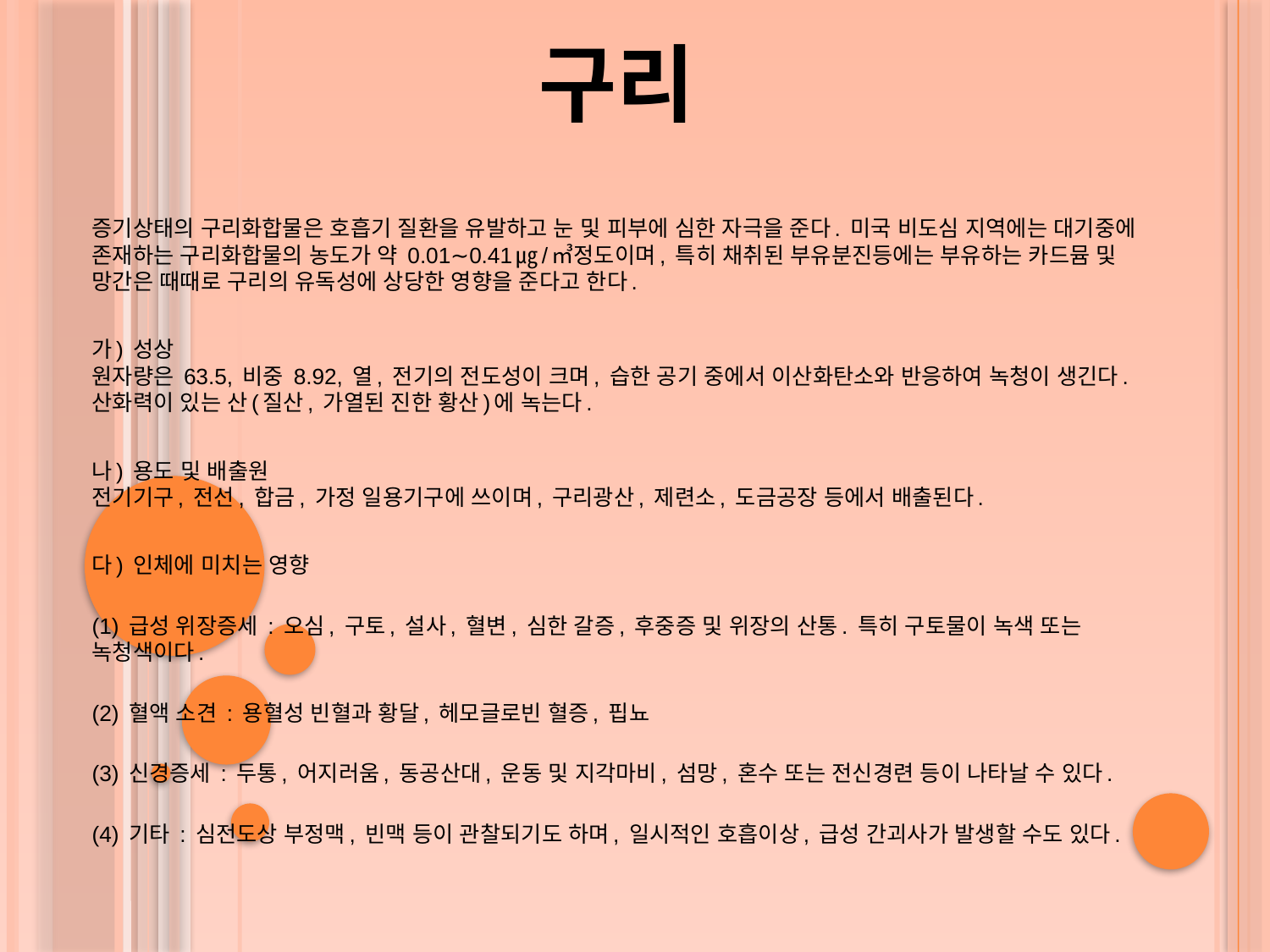

# 구리
증기상태의 구리화합물은 호흡기 질환을 유발하고 눈 및 피부에 심한 자극을 준다. 미국 비도심 지역에는 대기중에 존재하는 구리화합물의 농도가 약 0.01∼0.41㎍/㎥정도이며, 특히 채취된 부유분진등에는 부유하는 카드뮴 및 망간은 때때로 구리의 유독성에 상당한 영향을 준다고 한다.

가) 성상
원자량은 63.5, 비중 8.92, 열, 전기의 전도성이 크며, 습한 공기 중에서 이산화탄소와 반응하여 녹청이 생긴다.  산화력이 있는 산(질산, 가열된 진한 황산)에 녹는다.

나) 용도 및 배출원
전기기구, 전선, 합금, 가정 일용기구에 쓰이며, 구리광산, 제련소, 도금공장 등에서 배출된다.

다) 인체에 미치는 영향
(1) 급성 위장증세 : 오심, 구토, 설사, 혈변, 심한 갈증, 후중증 및 위장의 산통. 특히 구토물이 녹색 또는 녹청색이다.
(2) 혈액 소견 : 용혈성 빈혈과 황달, 헤모글로빈 혈증, 핍뇨
(3) 신경증세 : 두통, 어지러움, 동공산대, 운동 및 지각마비, 섬망, 혼수 또는 전신경련 등이 나타날 수 있다.
(4) 기타 : 심전도상 부정맥, 빈맥 등이 관찰되기도 하며, 일시적인 호흡이상, 급성 간괴사가 발생할 수도 있다.